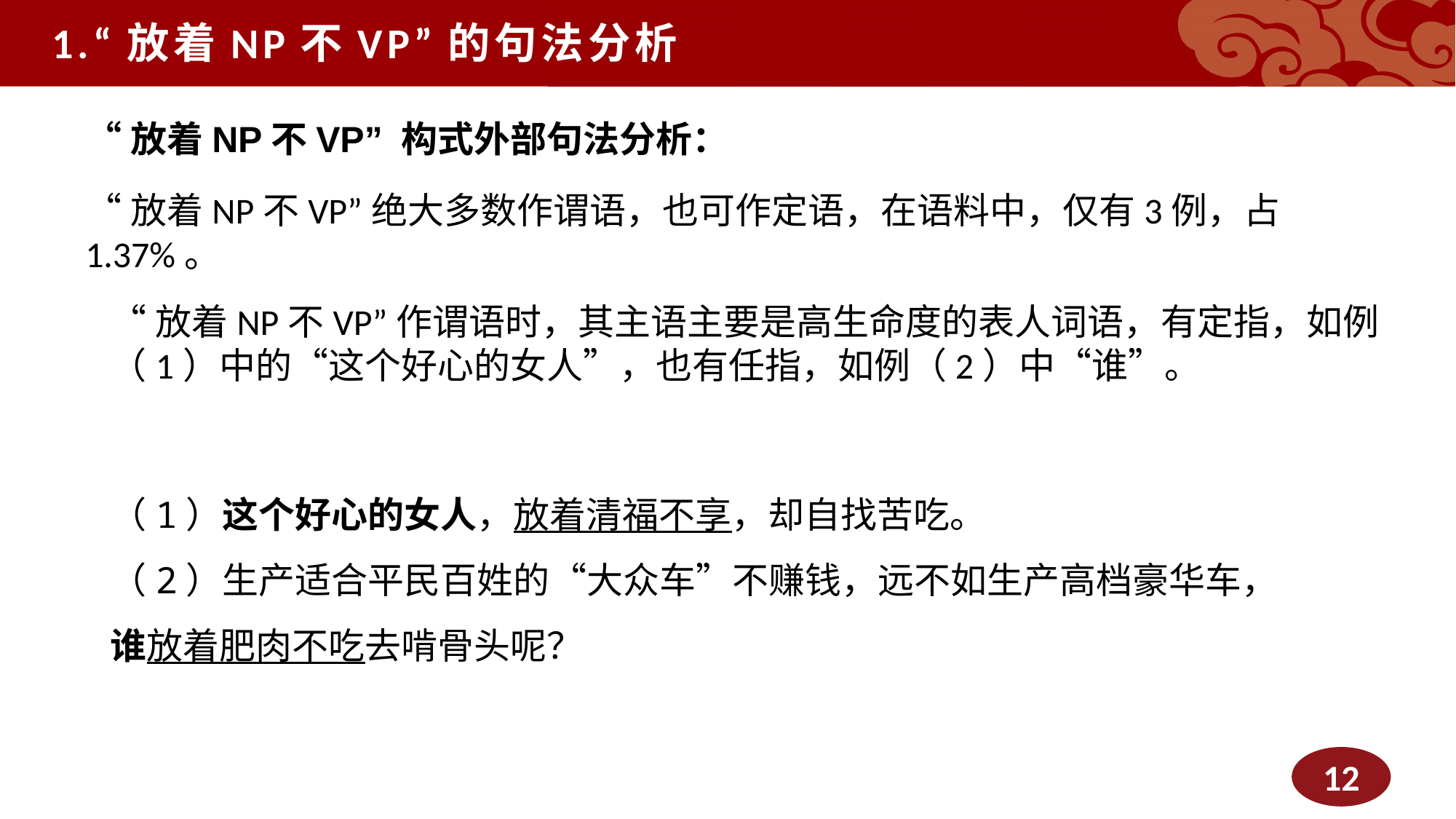

1.“放着NP不VP”的句法分析
“放着NP不VP” 构式外部句法分析：
“放着NP不VP”绝大多数作谓语，也可作定语，在语料中，仅有3例，占1.37%。
“放着NP不VP”作谓语时，其主语主要是高生命度的表人词语，有定指，如例（1）中的“这个好心的女人”，也有任指，如例（2）中“谁”。
（1）这个好心的女人，放着清福不享，却自找苦吃。
（2）生产适合平民百姓的“大众车”不赚钱，远不如生产高档豪华车，谁放着肥肉不吃去啃骨头呢？